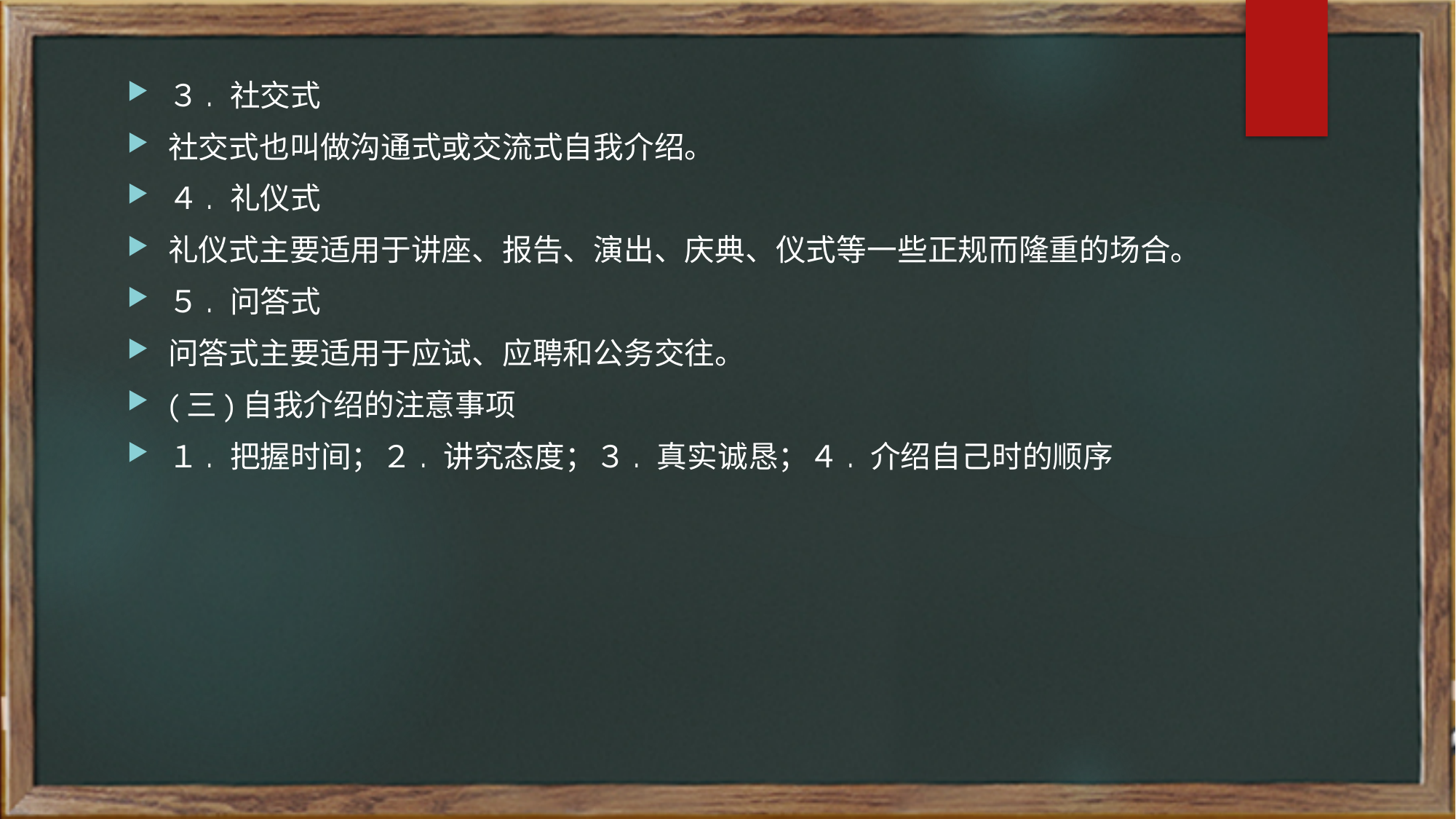

３. 社交式
社交式也叫做沟通式或交流式自我介绍。
４. 礼仪式
礼仪式主要适用于讲座、报告、演出、庆典、仪式等一些正规而隆重的场合。
５. 问答式
问答式主要适用于应试、应聘和公务交往。
(三)自我介绍的注意事项
１. 把握时间；２. 讲究态度；３. 真实诚恳；４. 介绍自己时的顺序